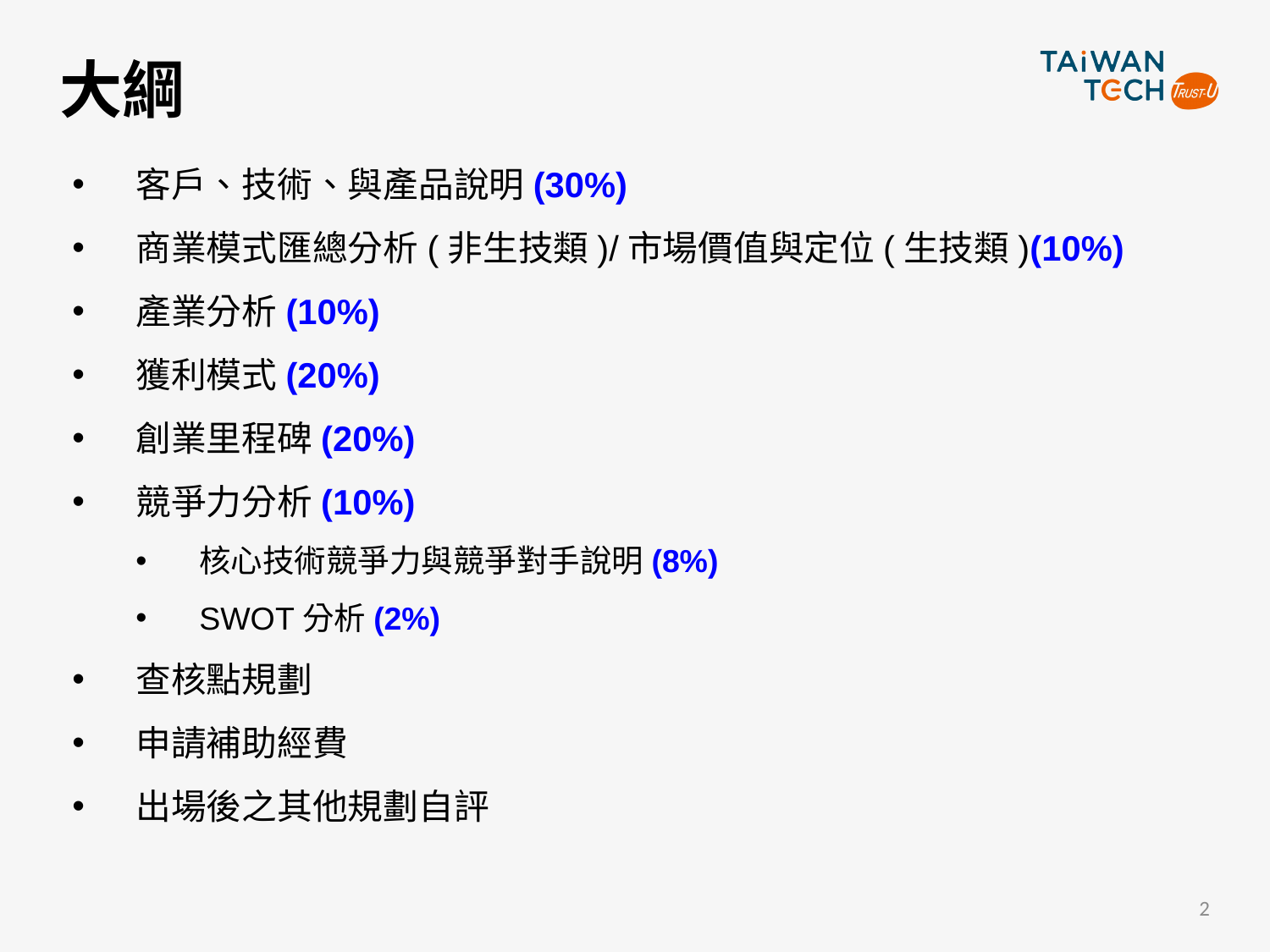

# 大綱
客戶、技術、與產品說明(30%)
商業模式匯總分析(非生技類)/市場價值與定位(生技類)(10%)
產業分析(10%)
獲利模式(20%)
創業里程碑(20%)
競爭力分析(10%)
核心技術競爭力與競爭對手說明(8%)
SWOT分析(2%)
查核點規劃
申請補助經費
出場後之其他規劃自評
2